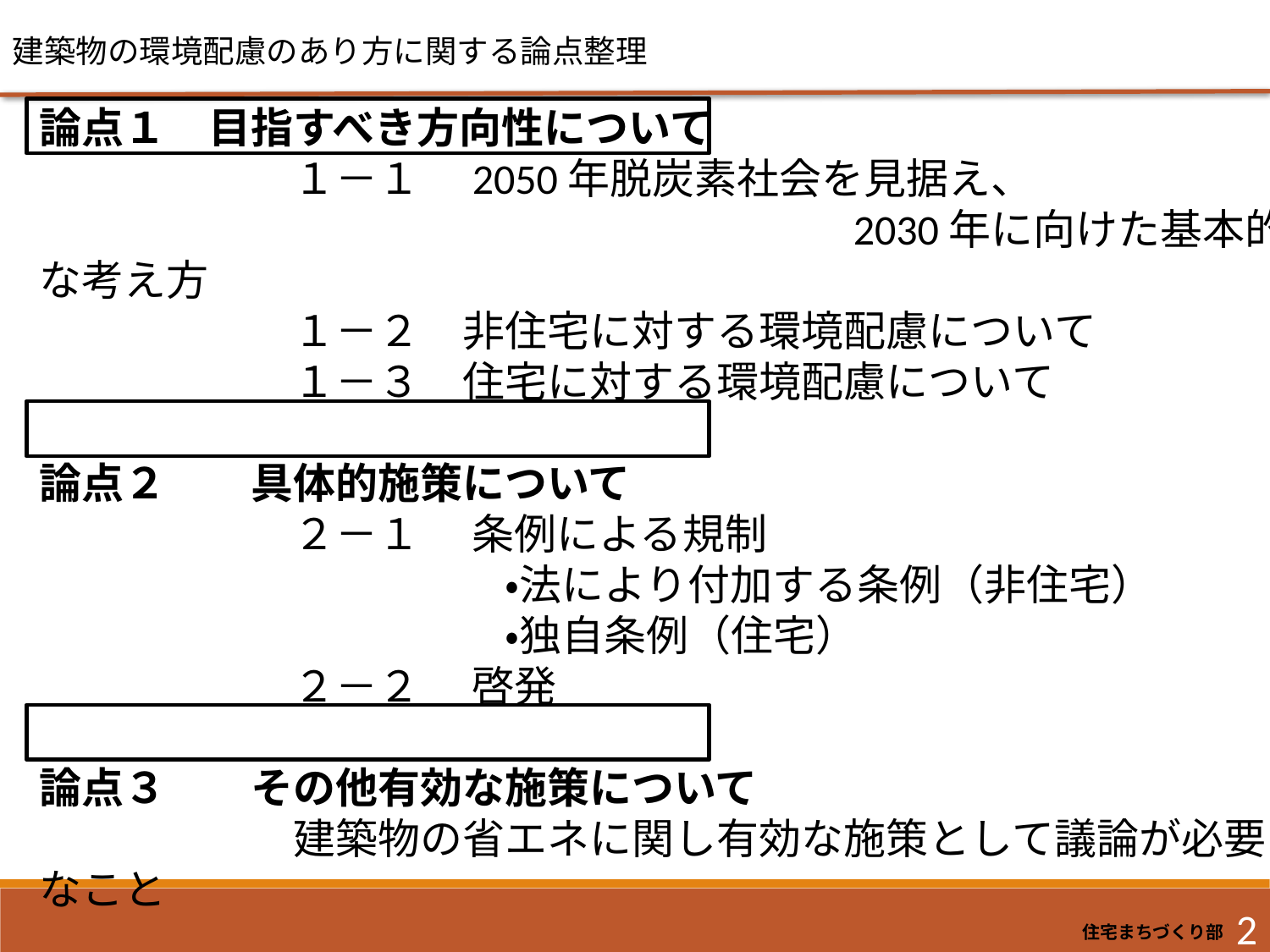

建築物の環境配慮のあり方に関する論点整理
論点１　目指すべき方向性について
　　　　　　１－１　2050年脱炭素社会を見据え、
　　　　　　　　　　　　　　　　　　　2030年に向けた基本的な考え方
　　　　　　１－２　非住宅に対する環境配慮について
　　　　　　１－３　住宅に対する環境配慮について

論点２　　具体的施策について
　　　　　　２－１　 条例による規制
　　　　　　　　　　　・法により付加する条例（非住宅）
　　　　　　　　　　　・独自条例（住宅）
　　　　　　２－２　 啓発

論点３　　その他有効な施策について
　　　　　　建築物の省エネに関し有効な施策として議論が必要なこと

2
住宅まちづくり部